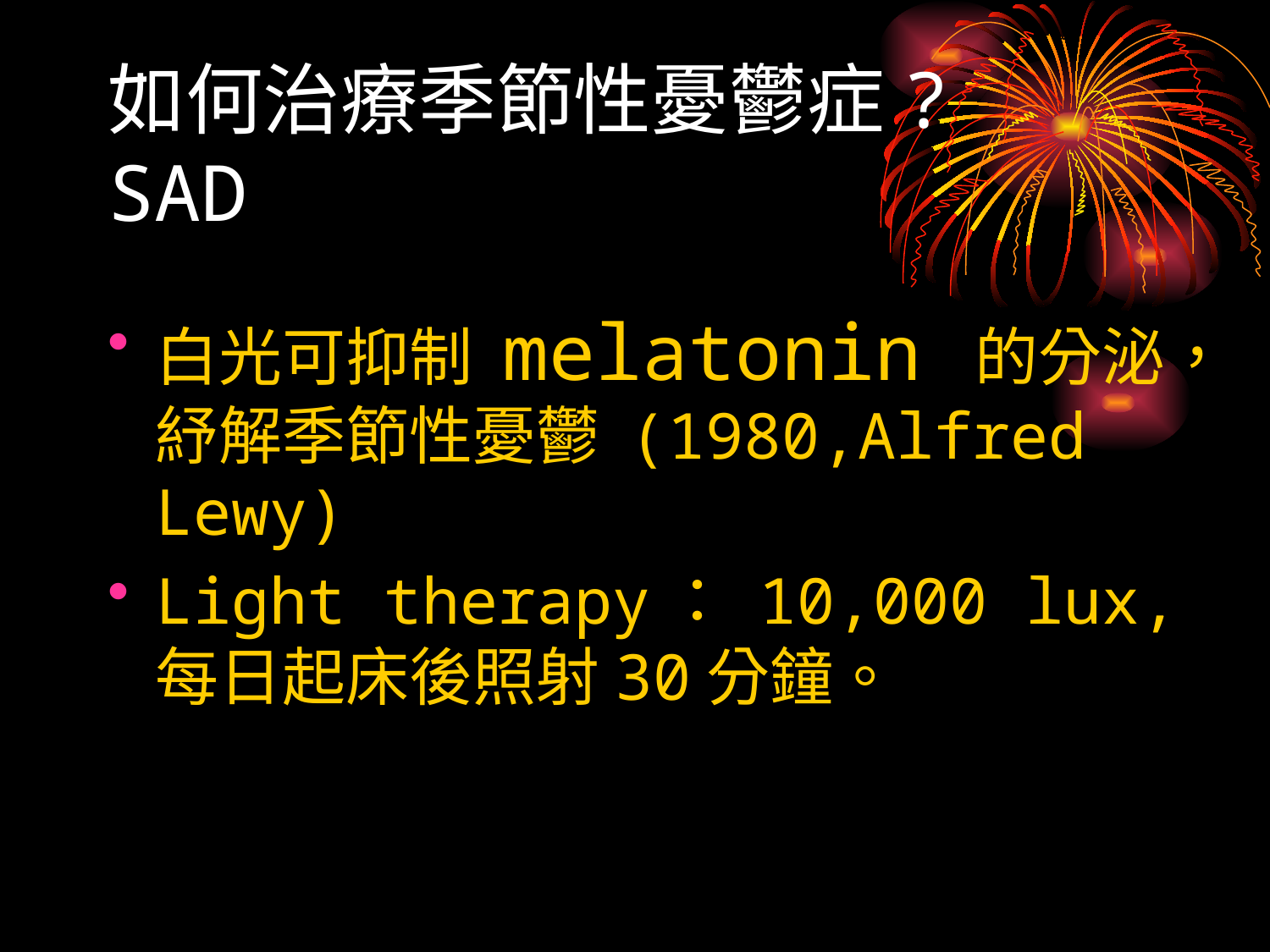

# 如何治療季節性憂鬱症? SAD
白光可抑制 melatonin 的分泌，紓解季節性憂鬱 (1980,Alfred Lewy)
Light therapy： 10,000 lux, 每日起床後照射30分鐘。